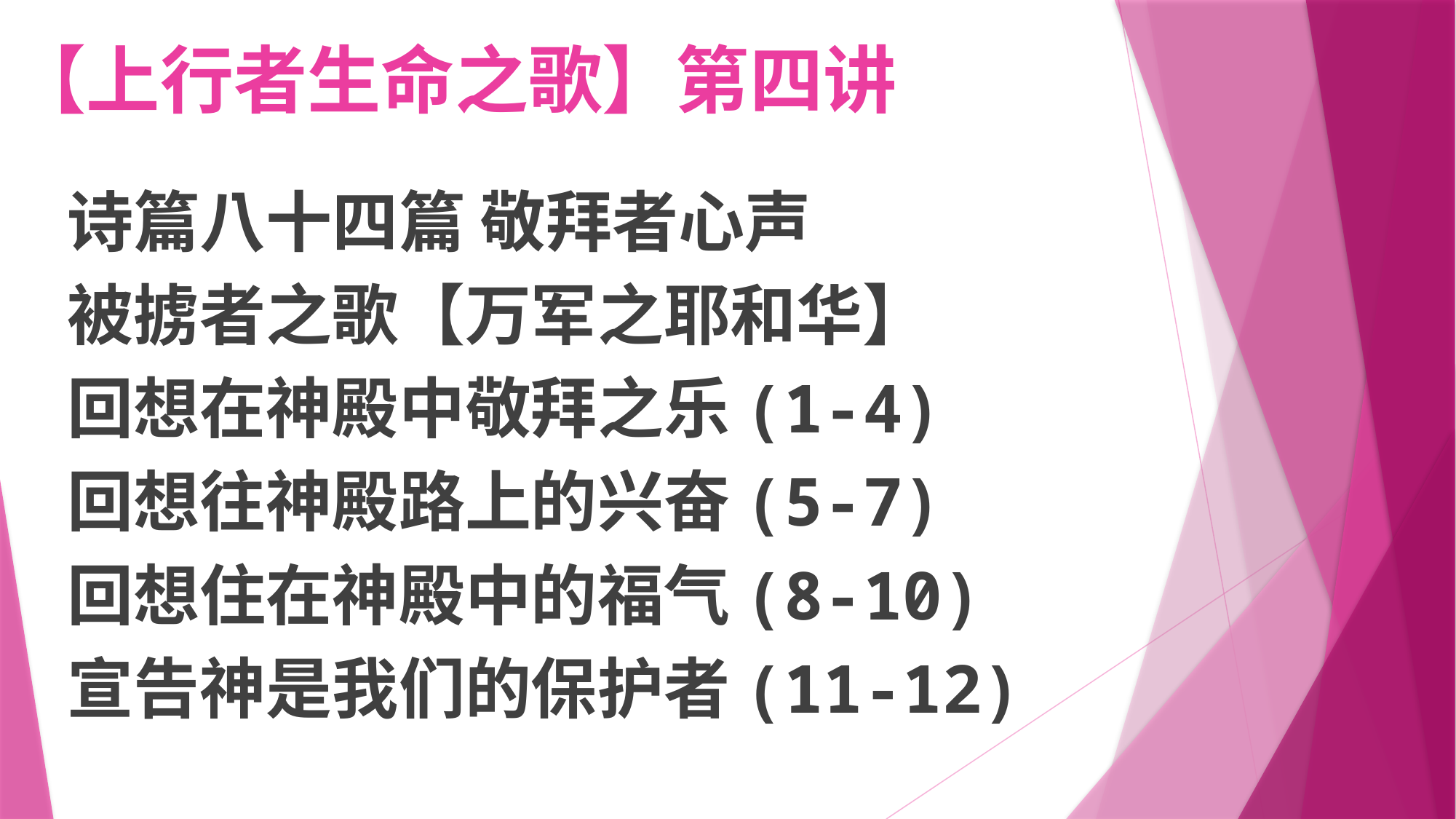

# 【上行者生命之歌】第四讲
诗篇八十四篇 敬拜者心声
被掳者之歌【万军之耶和华】
回想在神殿中敬拜之乐(1-4)
回想往神殿路上的兴奋(5-7)
回想住在神殿中的福气(8-10)
宣告神是我们的保护者(11-12)